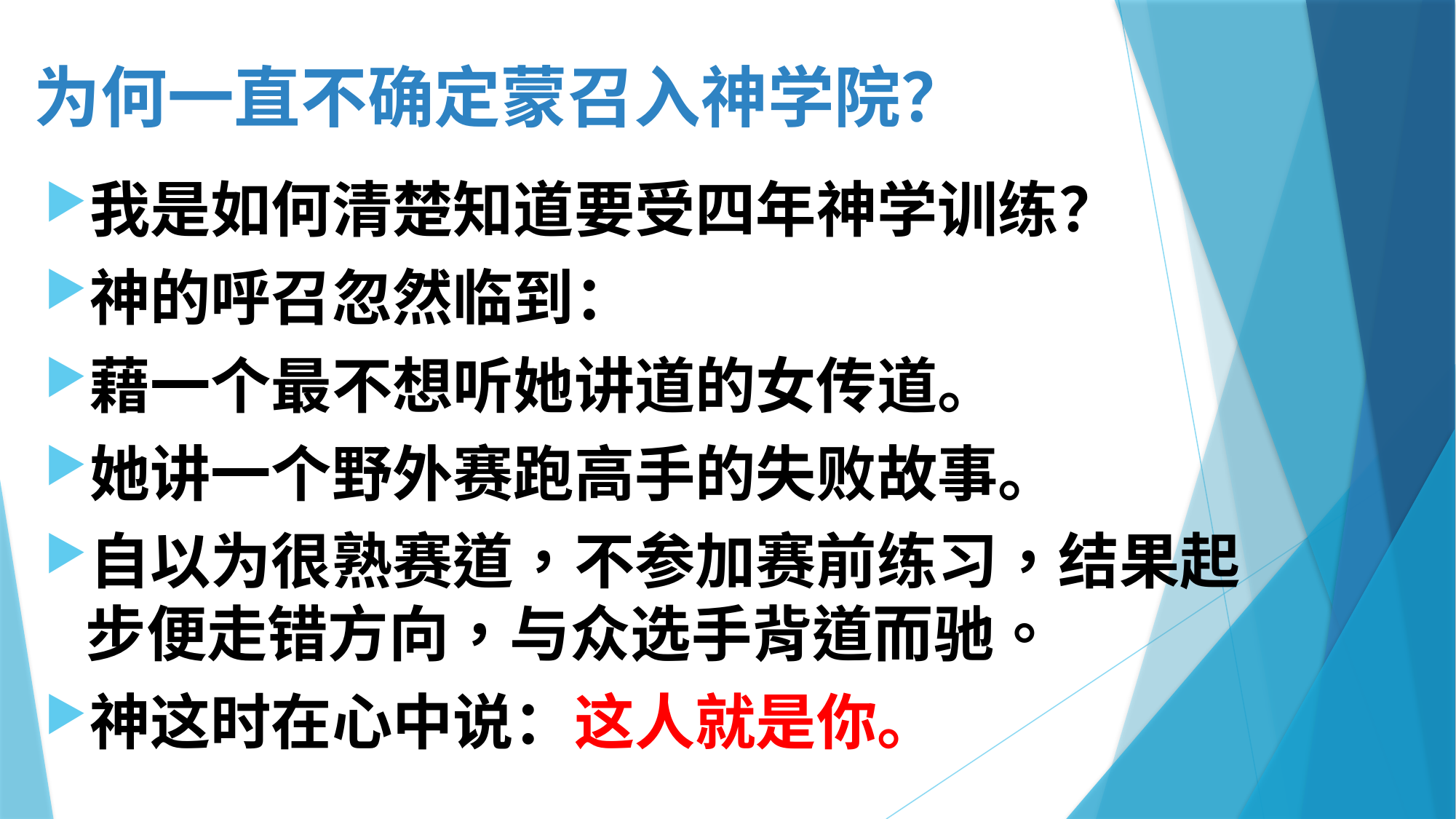

# 为何一直不确定蒙召入神学院？
我是如何清楚知道要受四年神学训练？
神的呼召忽然临到：
藉一个最不想听她讲道的女传道。
她讲一个野外赛跑高手的失败故事。
自以为很熟赛道，不参加赛前练习，结果起步便走错方向，与众选手背道而驰。
神这时在心中说：这人就是你。